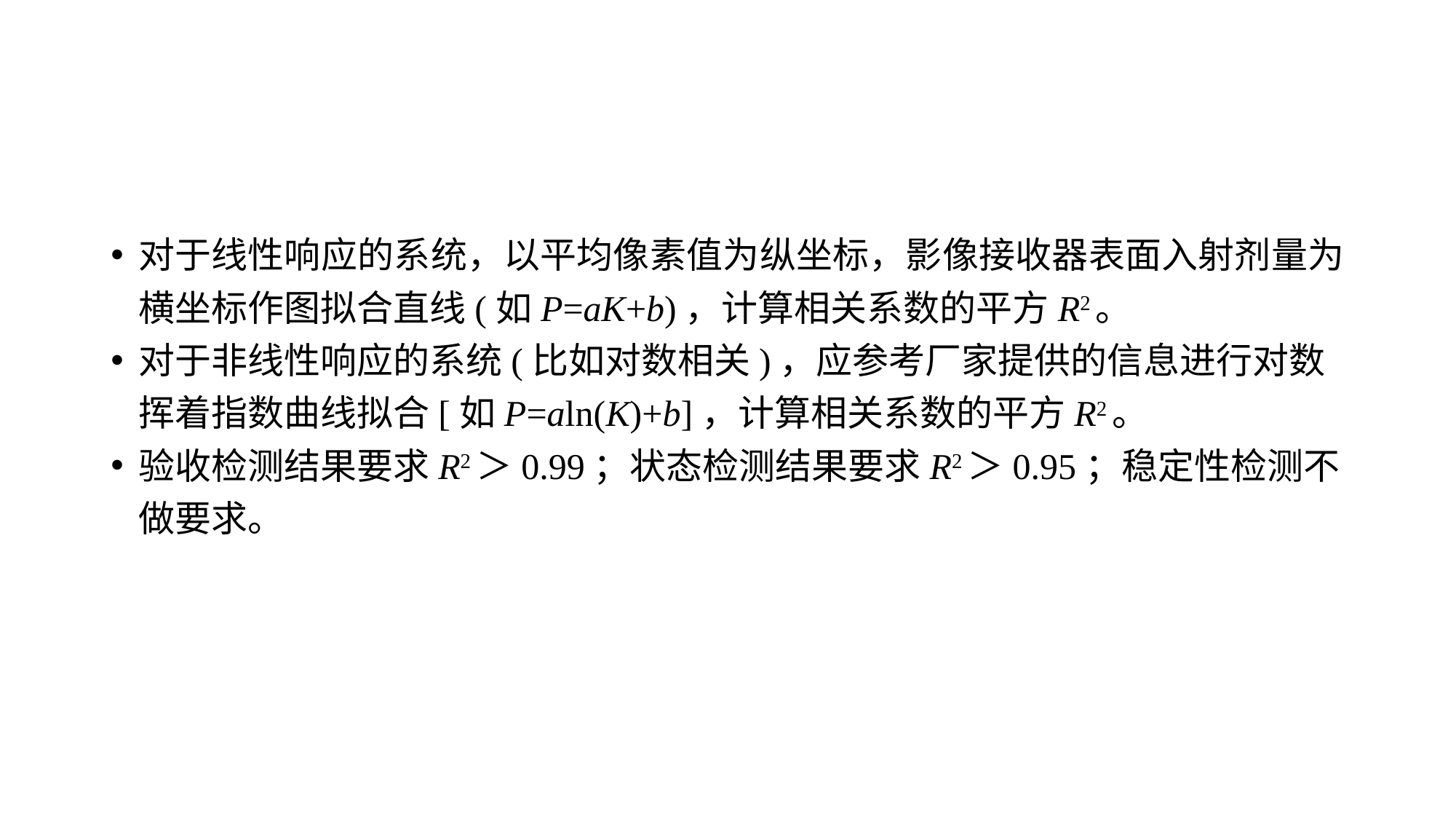

#
对于线性响应的系统，以平均像素值为纵坐标，影像接收器表面入射剂量为横坐标作图拟合直线(如P=aK+b)，计算相关系数的平方R2。
对于非线性响应的系统(比如对数相关)，应参考厂家提供的信息进行对数挥着指数曲线拟合[如P=aln(K)+b]，计算相关系数的平方R2。
验收检测结果要求R2＞0.99；状态检测结果要求R2＞0.95；稳定性检测不做要求。